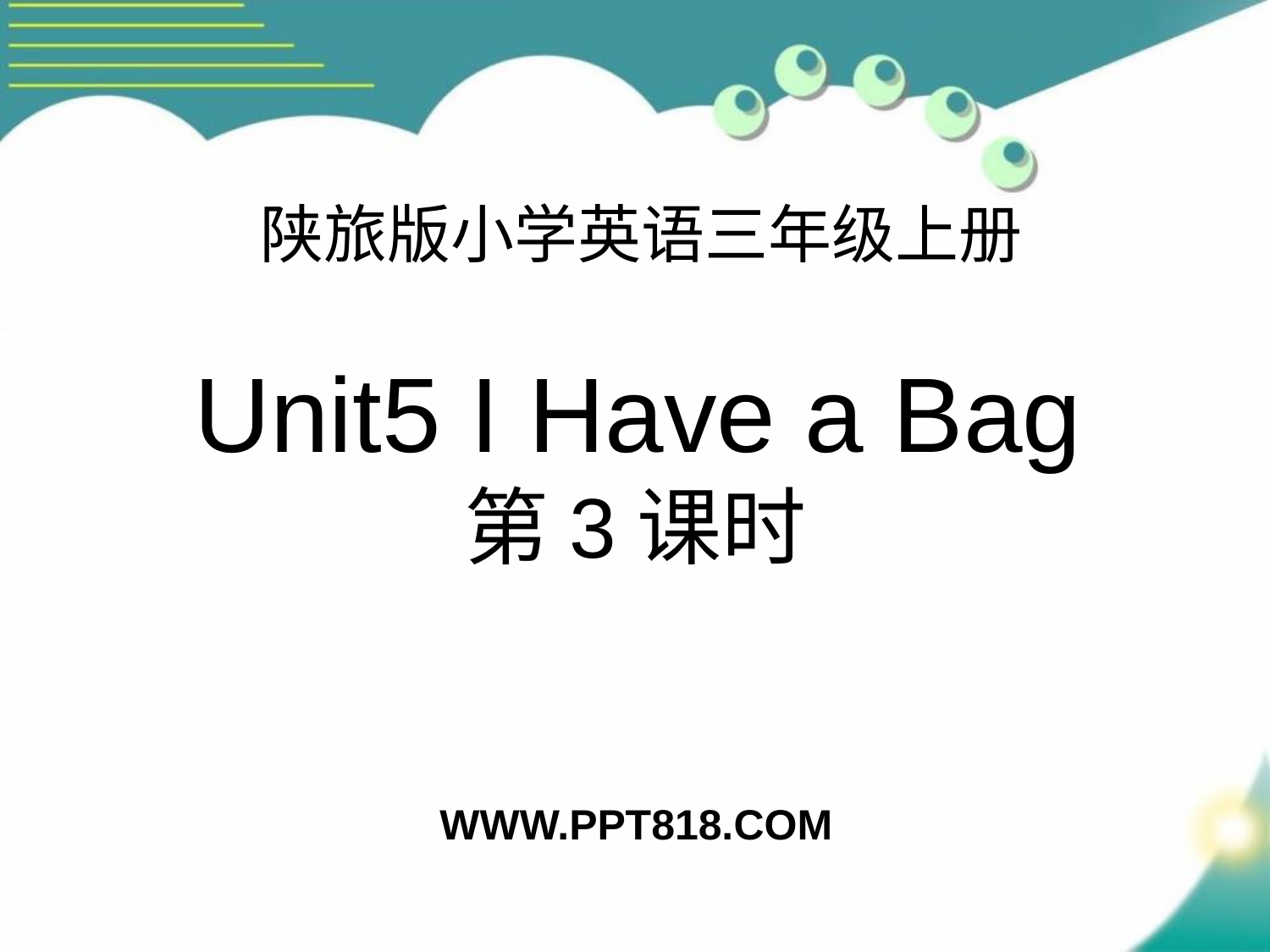

陕旅版小学英语三年级上册
 Unit5 I Have a Bag
第3课时
WWW.PPT818.COM